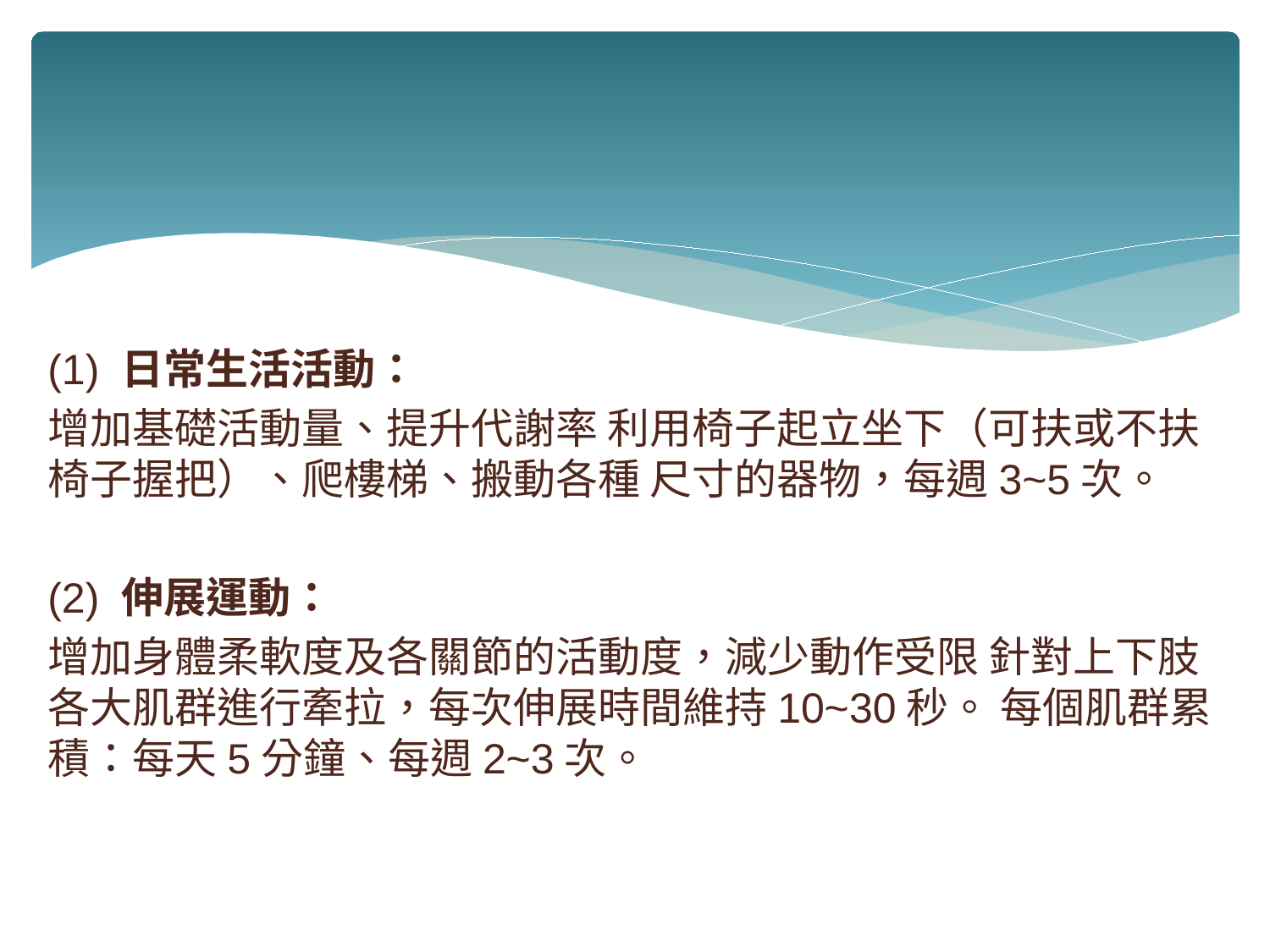

(1) 日常生活活動：
增加基礎活動量、提升代謝率 利用椅子起立坐下（可扶或不扶椅子握把）、爬樓梯、搬動各種 尺寸的器物，每週3~5次。

(2) 伸展運動：
增加身體柔軟度及各關節的活動度，減少動作受限 針對上下肢各大肌群進行牽拉，每次伸展時間維持10~30秒。 每個肌群累積：每天5分鐘、每週2~3次。